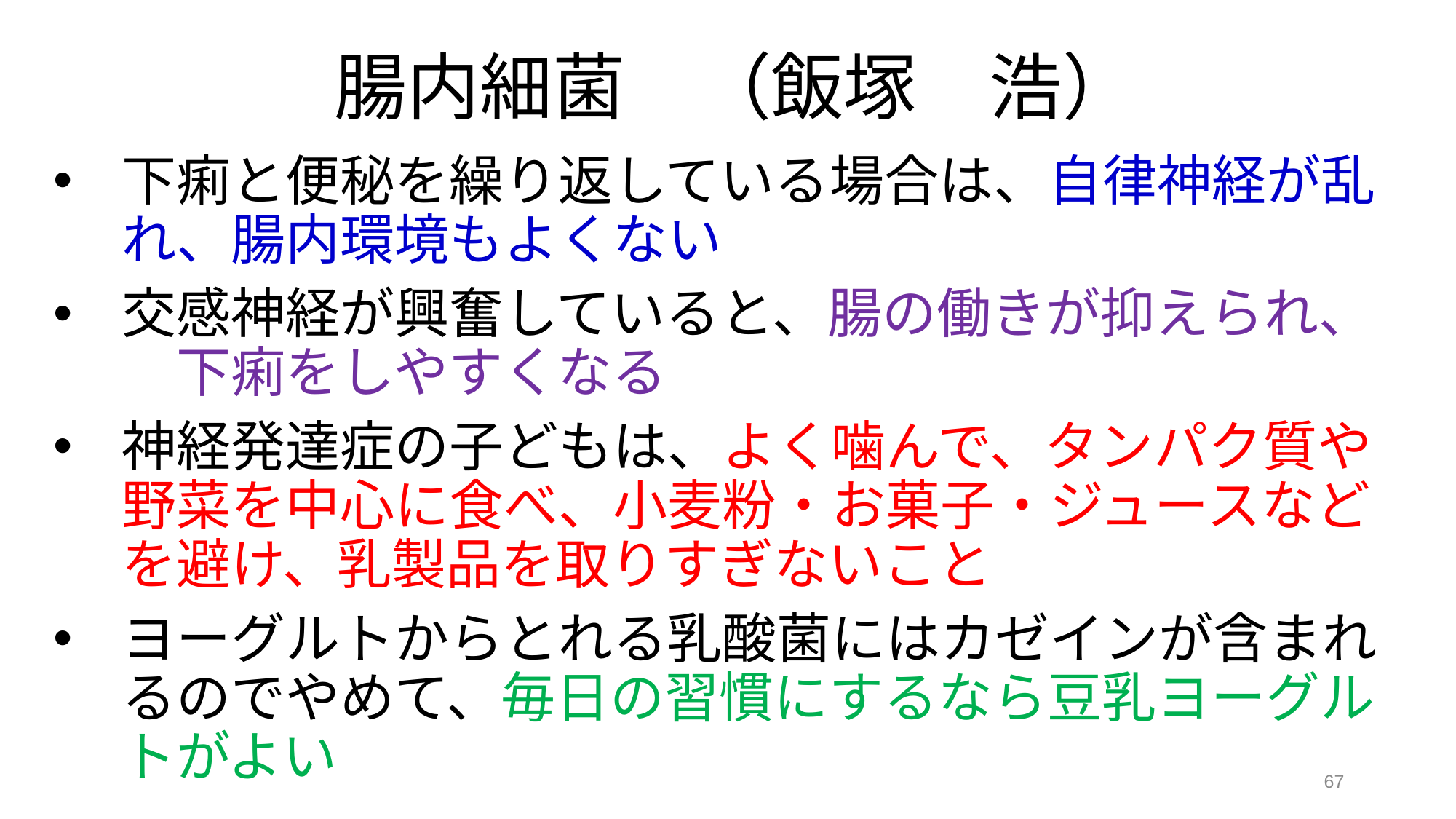

# 腸内細菌　（飯塚　浩）
下痢と便秘を繰り返している場合は、自律神経が乱れ、腸内環境もよくない
交感神経が興奮していると、腸の働きが抑えられ、　下痢をしやすくなる
神経発達症の子どもは、よく噛んで、タンパク質や野菜を中心に食べ、小麦粉・お菓子・ジュースなどを避け、乳製品を取りすぎないこと
ヨーグルトからとれる乳酸菌にはカゼインが含まれるのでやめて、毎日の習慣にするなら豆乳ヨーグルトがよい
67